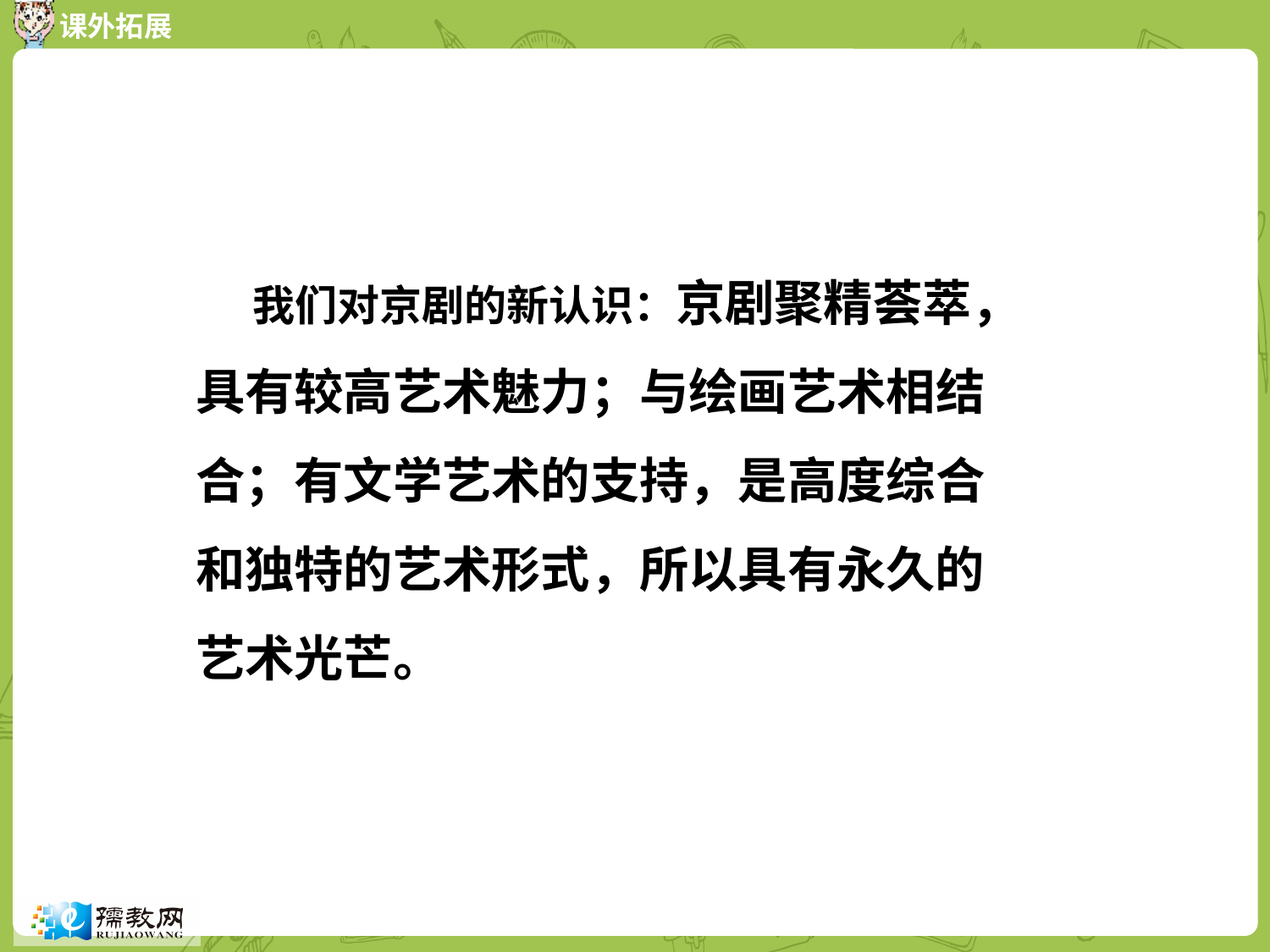

我们对京剧的新认识：京剧聚精荟萃，具有较高艺术魅力；与绘画艺术相结合；有文学艺术的支持，是高度综合和独特的艺术形式，所以具有永久的艺术光芒。